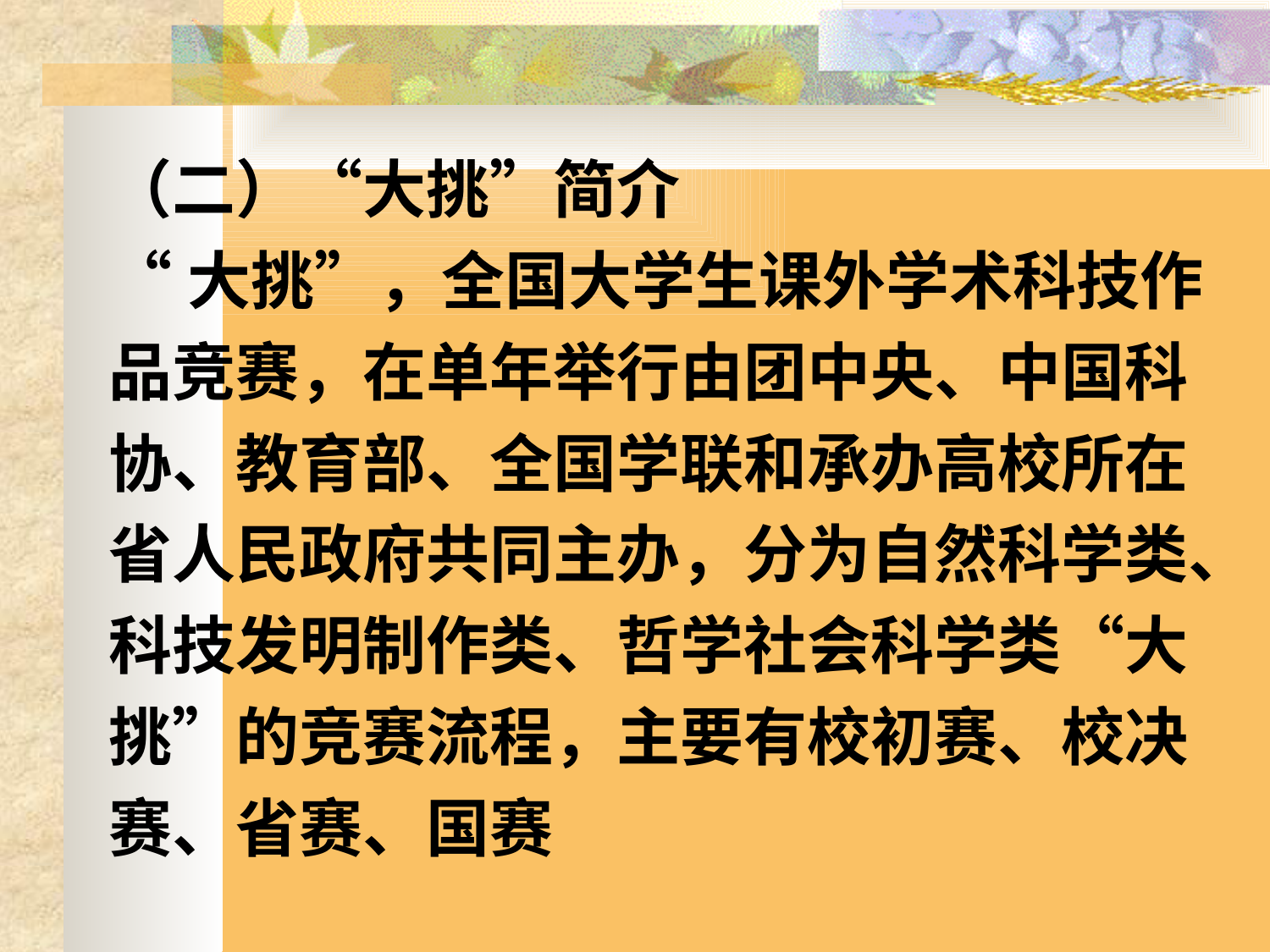

（二）“大挑”简介
“大挑”，全国大学生课外学术科技作品竞赛，在单年举行由团中央、中国科协、教育部、全国学联和承办高校所在省人民政府共同主办，分为自然科学类、科技发明制作类、哲学社会科学类“大挑”的竞赛流程，主要有校初赛、校决赛、省赛、国赛